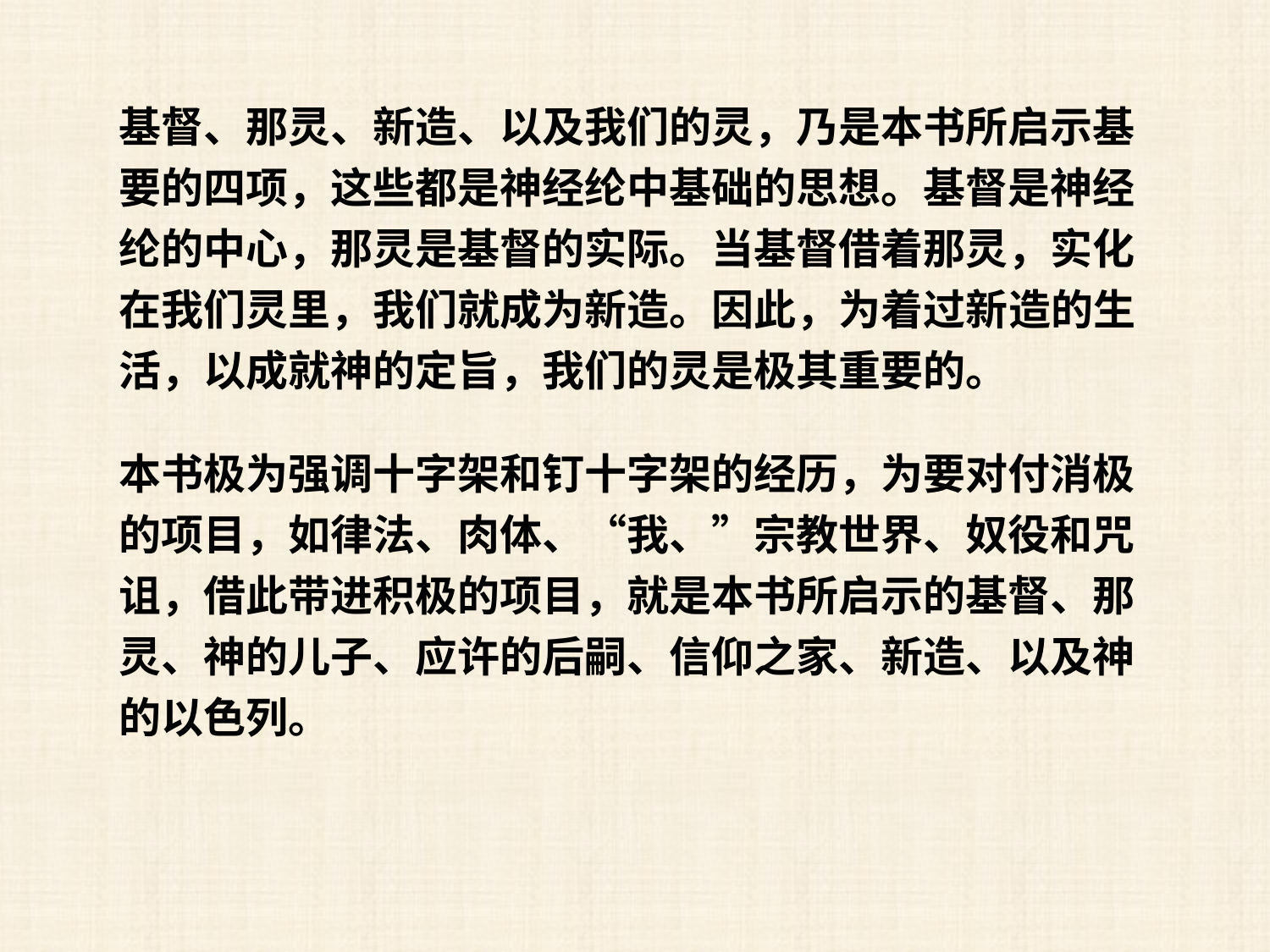

基督、那灵、新造、以及我们的灵，乃是本书所启示基要的四项，这些都是神经纶中基础的思想。基督是神经纶的中心，那灵是基督的实际。当基督借着那灵，实化在我们灵里，我们就成为新造。因此，为着过新造的生活，以成就神的定旨，我们的灵是极其重要的。
本书极为强调十字架和钉十字架的经历，为要对付消极的项目，如律法、肉体、“我、”宗教世界、奴役和咒诅，借此带进积极的项目，就是本书所启示的基督、那灵、神的儿子、应许的后嗣、信仰之家、新造、以及神的以色列。